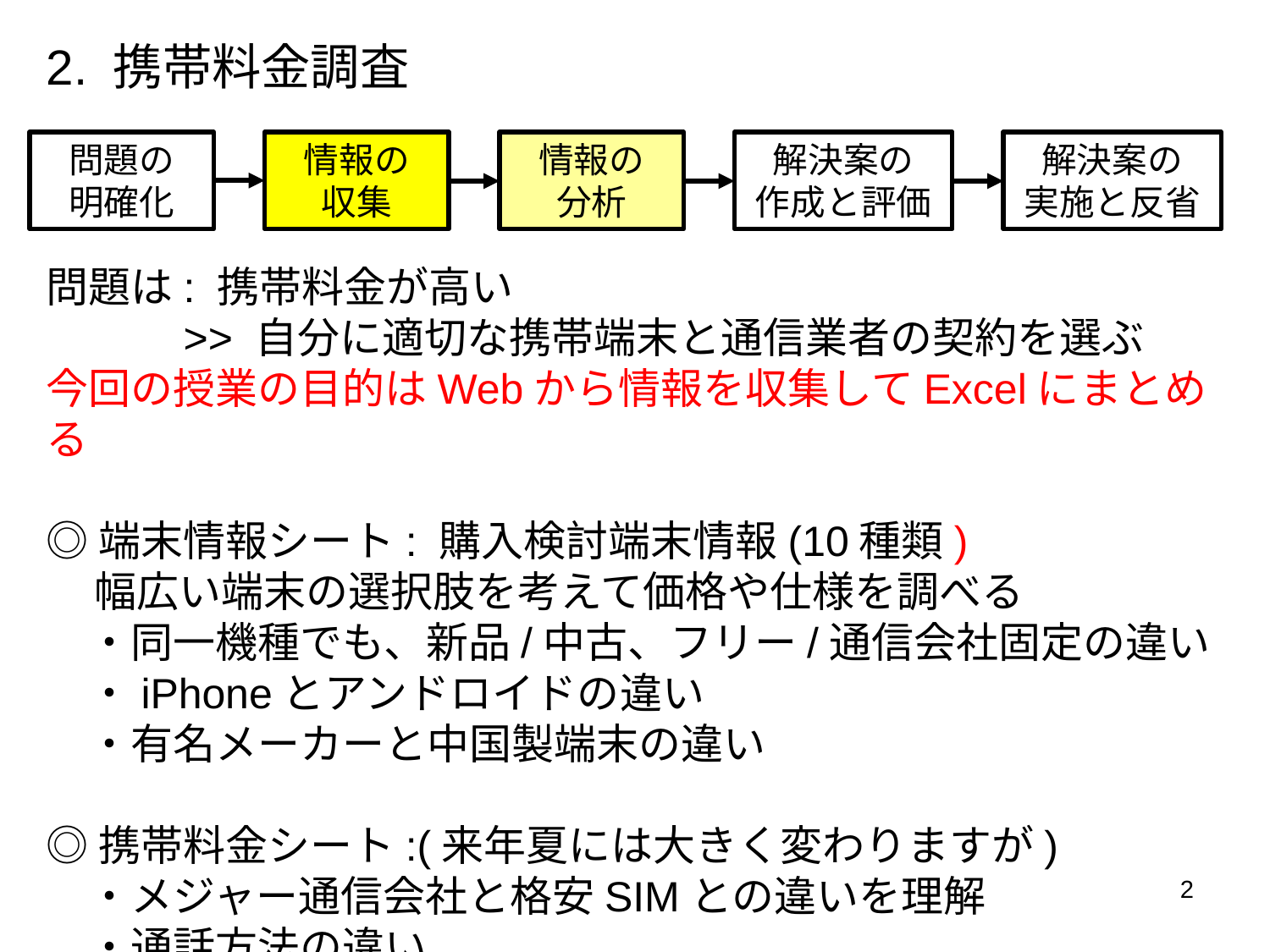

# 2. 携帯料金調査
問題の
明確化
情報の
収集
情報の
分析
解決案の
作成と評価
解決案の
実施と反省
問題は: 携帯料金が高い　
　　　>> 自分に適切な携帯端末と通信業者の契約を選ぶ
今回の授業の目的はWebから情報を収集してExcelにまとめる

◎端末情報シート: 購入検討端末情報(10種類)
    幅広い端末の選択肢を考えて価格や仕様を調べる
　・同一機種でも、新品/中古、フリー/通信会社固定の違い
　・iPhoneとアンドロイドの違い
　・有名メーカーと中国製端末の違い

◎携帯料金シート:(来年夏には大きく変わりますが)
　・メジャー通信会社と格安SIMとの違いを理解
　・通話方法の違い
2